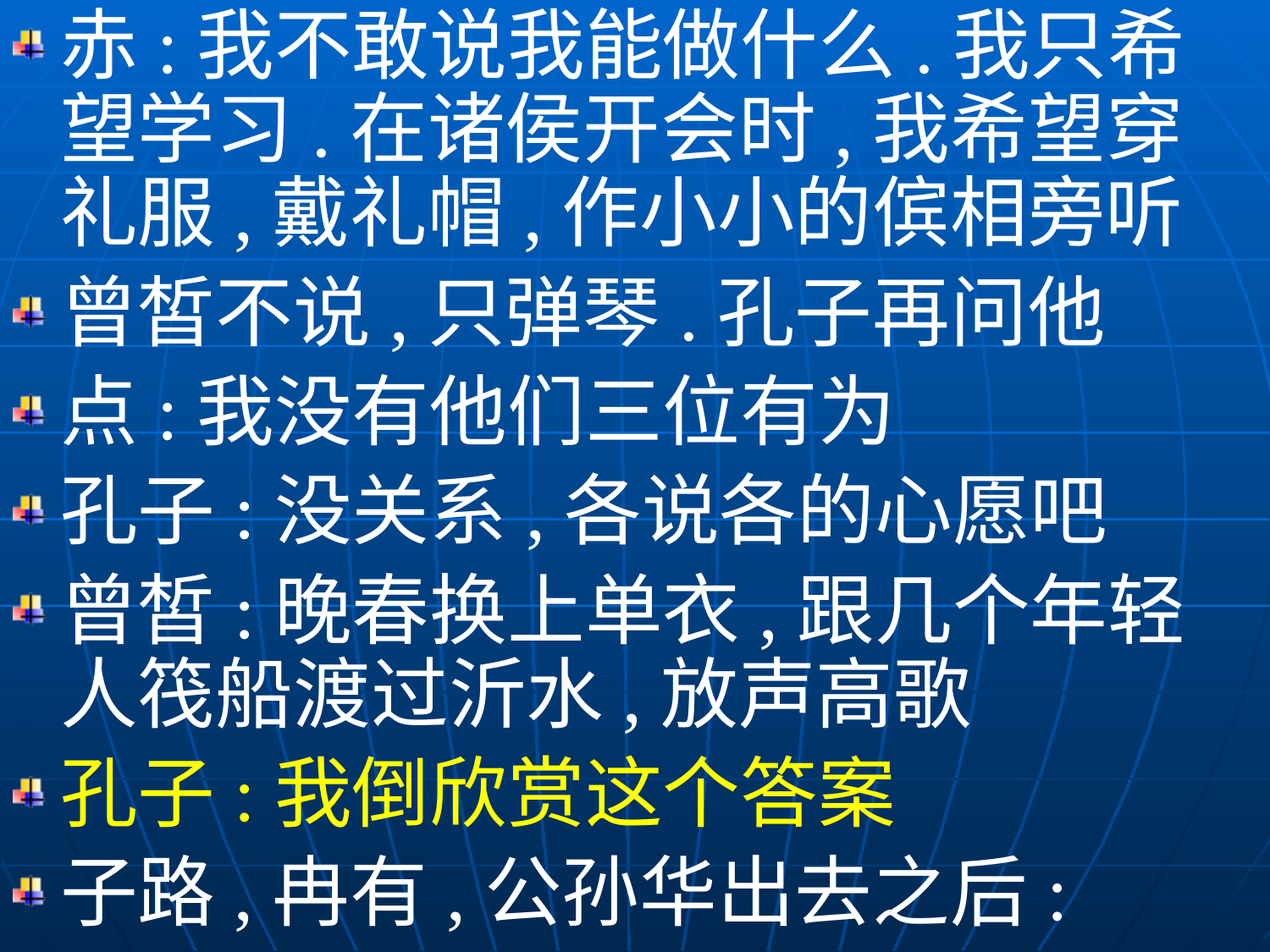

赤:我不敢说我能做什么.我只希望学习.在诸侯开会时,我希望穿礼服,戴礼帽,作小小的傧相旁听
曾皙不说,只弹琴.孔子再问他
点:我没有他们三位有为
孔子:没关系,各说各的心愿吧
曾皙:晚春换上单衣,跟几个年轻人筏船渡过沂水,放声高歌
孔子:我倒欣赏这个答案
子路,冉有,公孙华出去之后: